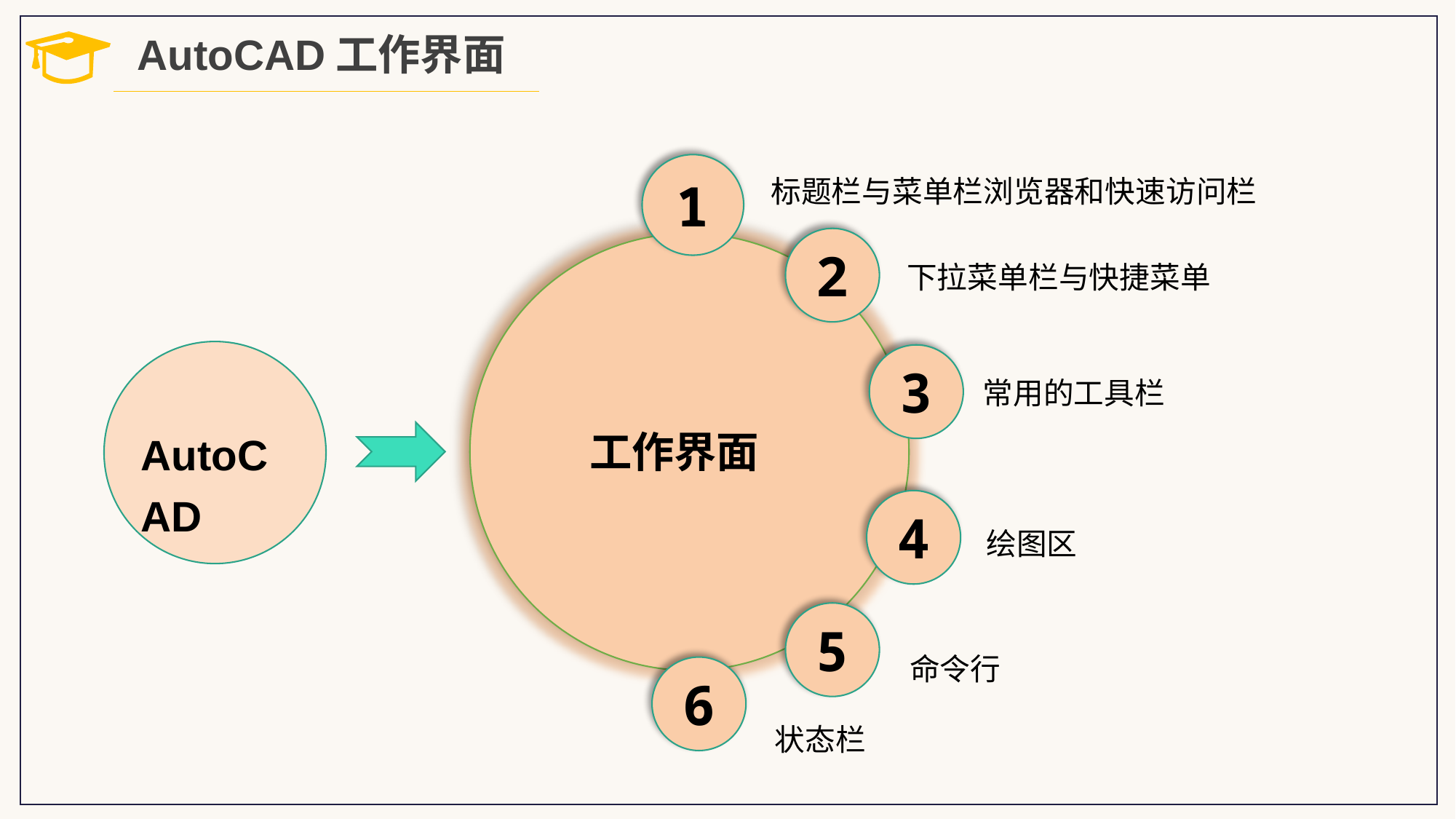

AutoCAD工作界面

1
标题栏与菜单栏浏览器和快速访问栏
2

下拉菜单栏与快捷菜单

3
常用的工具栏
工作界面
AutoCAD

4
绘图区
5
命令行
6
状态栏